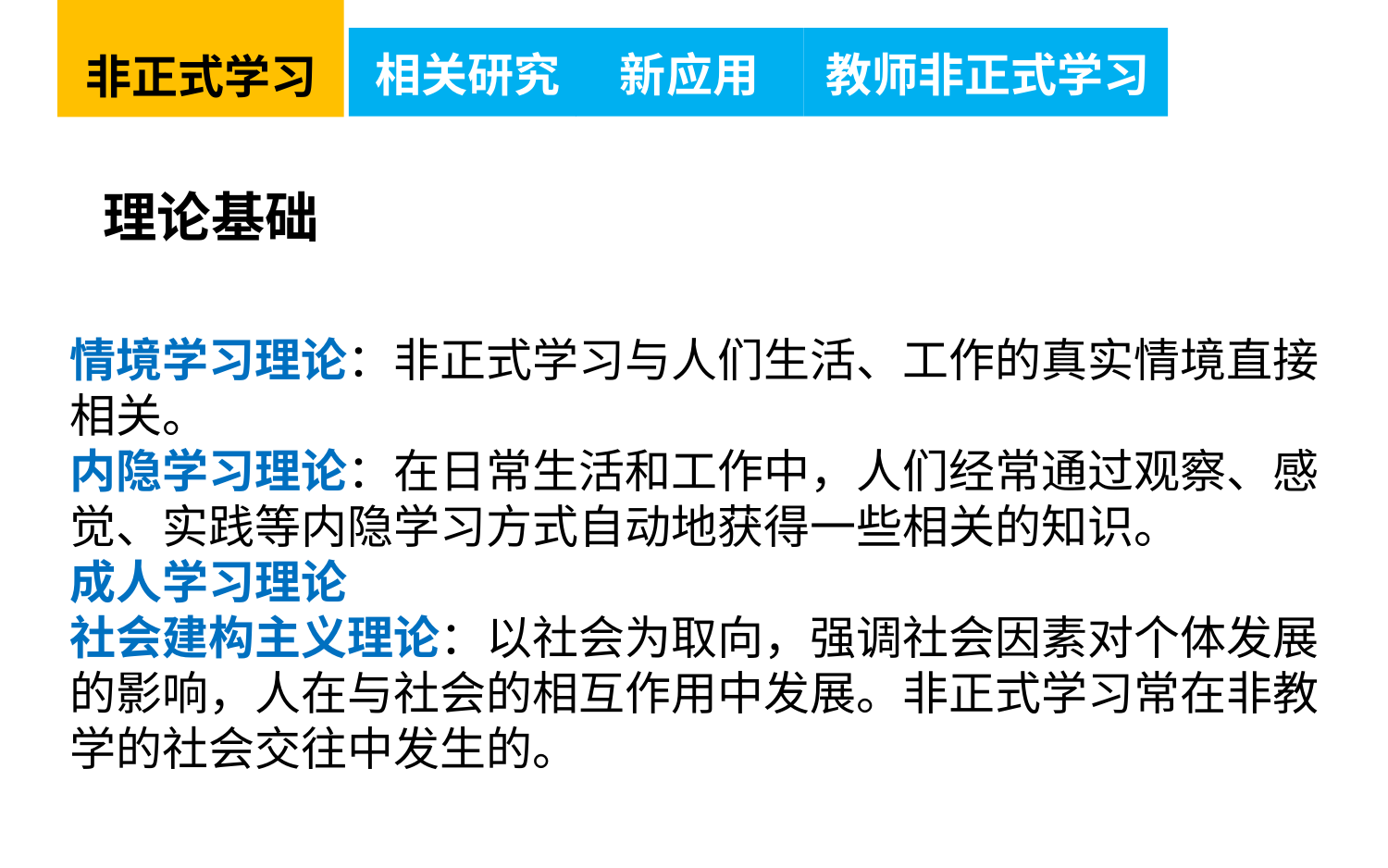

理论基础
情境学习理论：非正式学习与人们生活、工作的真实情境直接相关。
内隐学习理论：在日常生活和工作中，人们经常通过观察、感觉、实践等内隐学习方式自动地获得一些相关的知识。
成人学习理论
社会建构主义理论：以社会为取向，强调社会因素对个体发展的影响，人在与社会的相互作用中发展。非正式学习常在非教学的社会交往中发生的。